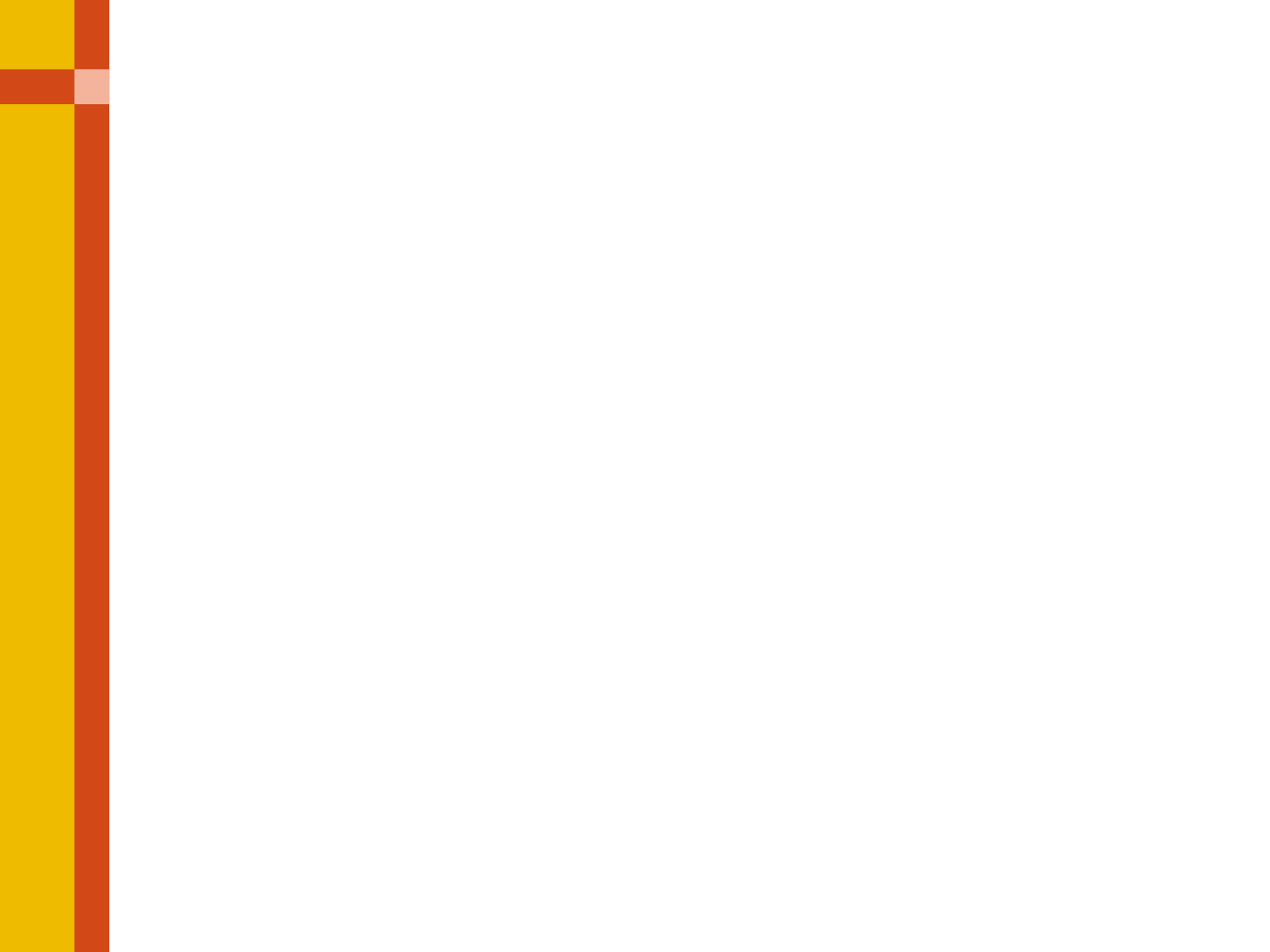

从要我安全转向我要安全、我应安全、我能安全、我懂安全。有了安全才有家，安全紧系你我他。